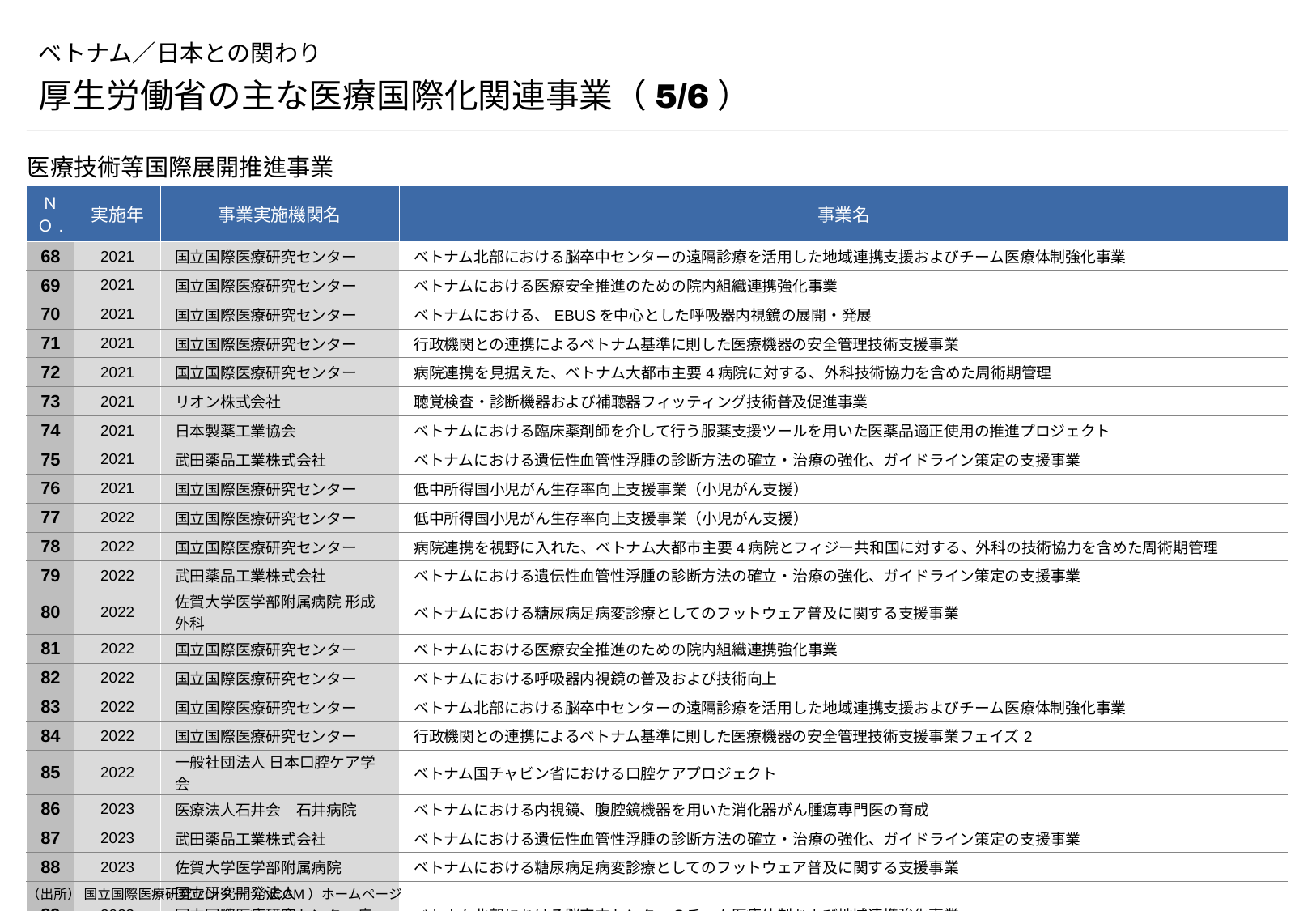

# ベトナム／日本との関わり
厚生労働省の主な医療国際化関連事業（5/6）
医療技術等国際展開推進事業
| ＮＯ. | 実施年 | 事業実施機関名 | 事業名 |
| --- | --- | --- | --- |
| 68 | 2021 | 国立国際医療研究センター | ベトナム北部における脳卒中センターの遠隔診療を活用した地域連携支援およびチーム医療体制強化事業 |
| 69 | 2021 | 国立国際医療研究センター | ベトナムにおける医療安全推進のための院内組織連携強化事業 |
| 70 | 2021 | 国立国際医療研究センター | ベトナムにおける、EBUSを中心とした呼吸器内視鏡の展開・発展 |
| 71 | 2021 | 国立国際医療研究センター | 行政機関との連携によるベトナム基準に則した医療機器の安全管理技術支援事業 |
| 72 | 2021 | 国立国際医療研究センター | 病院連携を見据えた、ベトナム大都市主要4病院に対する、外科技術協力を含めた周術期管理 |
| 73 | 2021 | リオン株式会社 | 聴覚検査・診断機器および補聴器フィッティング技術普及促進事業 |
| 74 | 2021 | 日本製薬工業協会 | ベトナムにおける臨床薬剤師を介して行う服薬支援ツールを用いた医薬品適正使用の推進プロジェクト |
| 75 | 2021 | 武田薬品工業株式会社 | ベトナムにおける遺伝性血管性浮腫の診断方法の確立・治療の強化、ガイドライン策定の支援事業 |
| 76 | 2021 | 国立国際医療研究センター | 低中所得国小児がん生存率向上支援事業（小児がん支援） |
| 77 | 2022 | 国立国際医療研究センター | 低中所得国小児がん生存率向上支援事業（小児がん支援） |
| 78 | 2022 | 国立国際医療研究センター | 病院連携を視野に入れた、ベトナム大都市主要4病院とフィジー共和国に対する、外科の技術協力を含めた周術期管理 |
| 79 | 2022 | 武田薬品工業株式会社 | ベトナムにおける遺伝性血管性浮腫の診断方法の確立・治療の強化、ガイドライン策定の支援事業 |
| 80 | 2022 | 佐賀大学医学部附属病院 形成外科 | ベトナムにおける糖尿病足病変診療としてのフットウェア普及に関する支援事業 |
| 81 | 2022 | 国立国際医療研究センター | ベトナムにおける医療安全推進のための院内組織連携強化事業 |
| 82 | 2022 | 国立国際医療研究センター | ベトナムにおける呼吸器内視鏡の普及および技術向上 |
| 83 | 2022 | 国立国際医療研究センター | ベトナム北部における脳卒中センターの遠隔診療を活用した地域連携支援およびチーム医療体制強化事業 |
| 84 | 2022 | 国立国際医療研究センター | 行政機関との連携によるベトナム基準に則した医療機器の安全管理技術支援事業フェイズ2 |
| 85 | 2022 | 一般社団法人 日本口腔ケア学会 | ベトナム国チャビン省における口腔ケアプロジェクト |
| 86 | 2023 | 医療法人石井会　石井病院 | ベトナムにおける内視鏡、腹腔鏡機器を用いた消化器がん腫瘍専門医の育成 |
| 87 | 2023 | 武田薬品工業株式会社 | ベトナムにおける遺伝性血管性浮腫の診断方法の確立・治療の強化、ガイドライン策定の支援事業 |
| 88 | 2023 | 佐賀大学医学部附属病院 | ベトナムにおける糖尿病足病変診療としてのフットウェア普及に関する支援事業 |
| 89 | 2023 | 国立研究開発法人 国立国際医療研究センター病院 | ベトナム北部における脳卒中センターのチーム医療体制および地域連携強化事業 |
（出所） 国立国際医療研究センター（NCGM）ホームページ